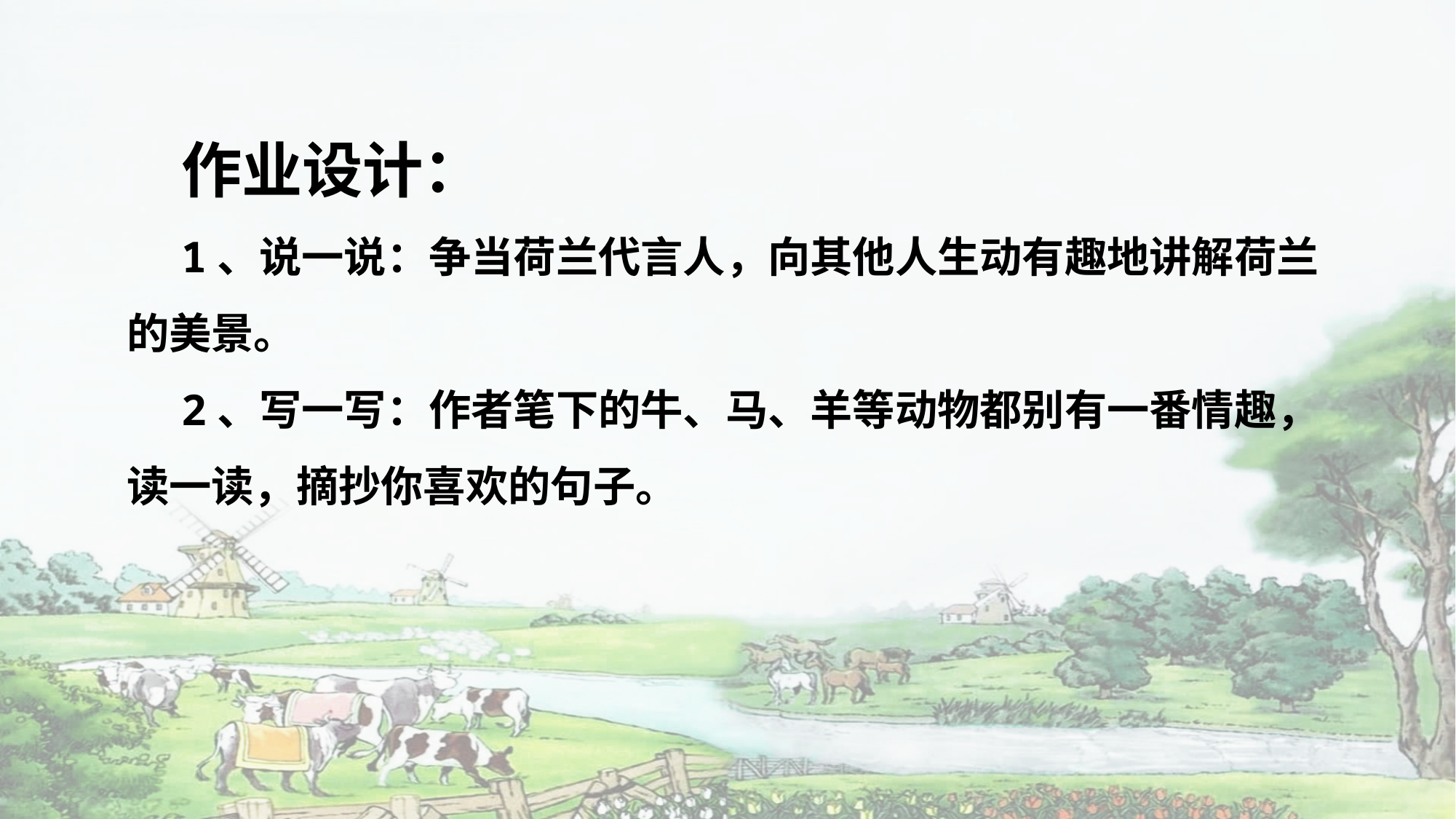

作业设计：
1、说一说：争当荷兰代言人，向其他人生动有趣地讲解荷兰的美景。
2、写一写：作者笔下的牛、马、羊等动物都别有一番情趣，读一读，摘抄你喜欢的句子。